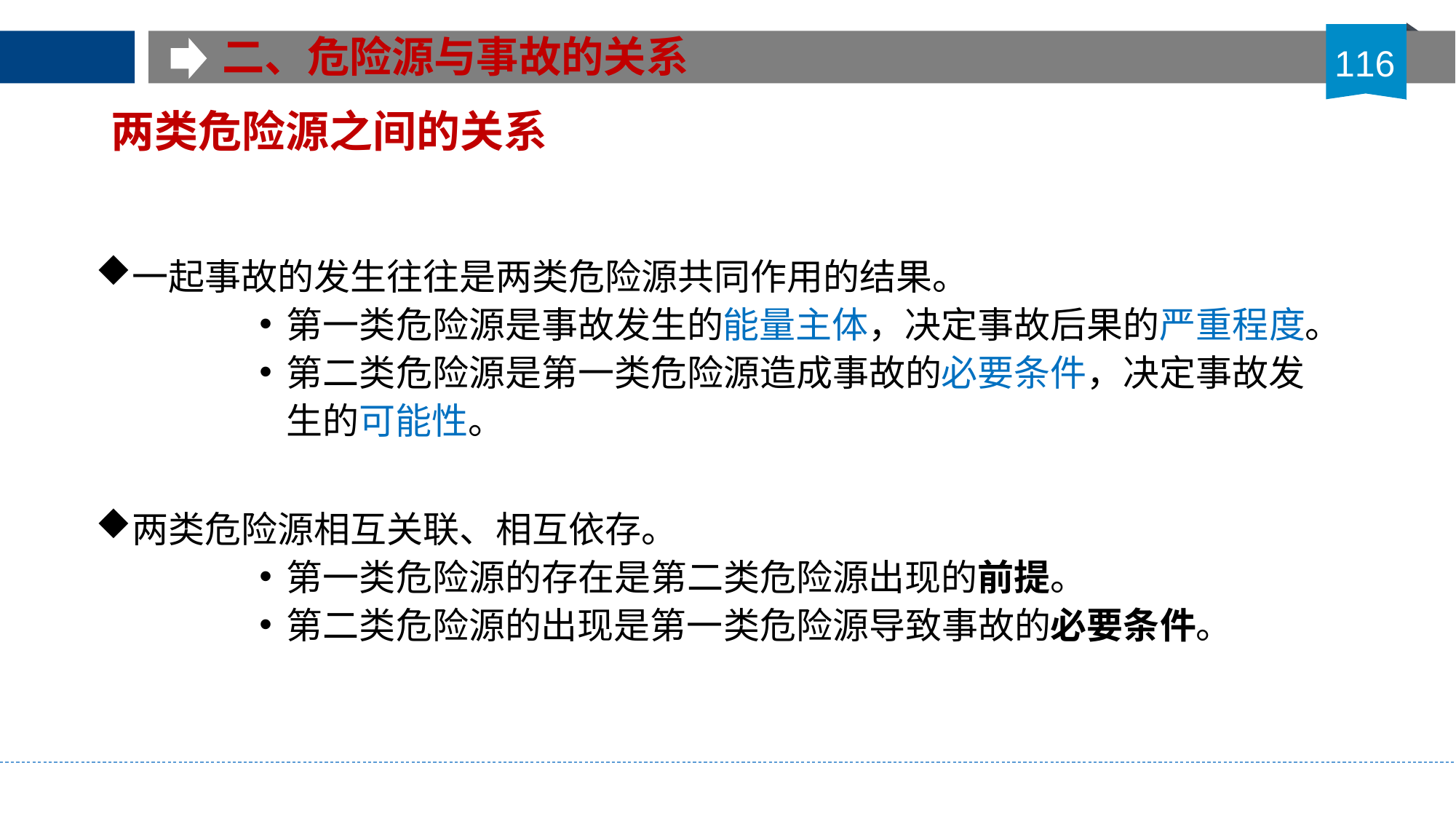

二、危险源与事故的关系
116
# 两类危险源之间的关系

一起事故的发生往往是两类危险源共同作用的结果。
第一类危险源是事故发生的能量主体，决定事故后果的严重程度。
第二类危险源是第一类危险源造成事故的必要条件，决定事故发生的可能性。

两类危险源相互关联、相互依存。
第一类危险源的存在是第二类危险源出现的前提。
第二类危险源的出现是第一类危险源导致事故的必要条件。